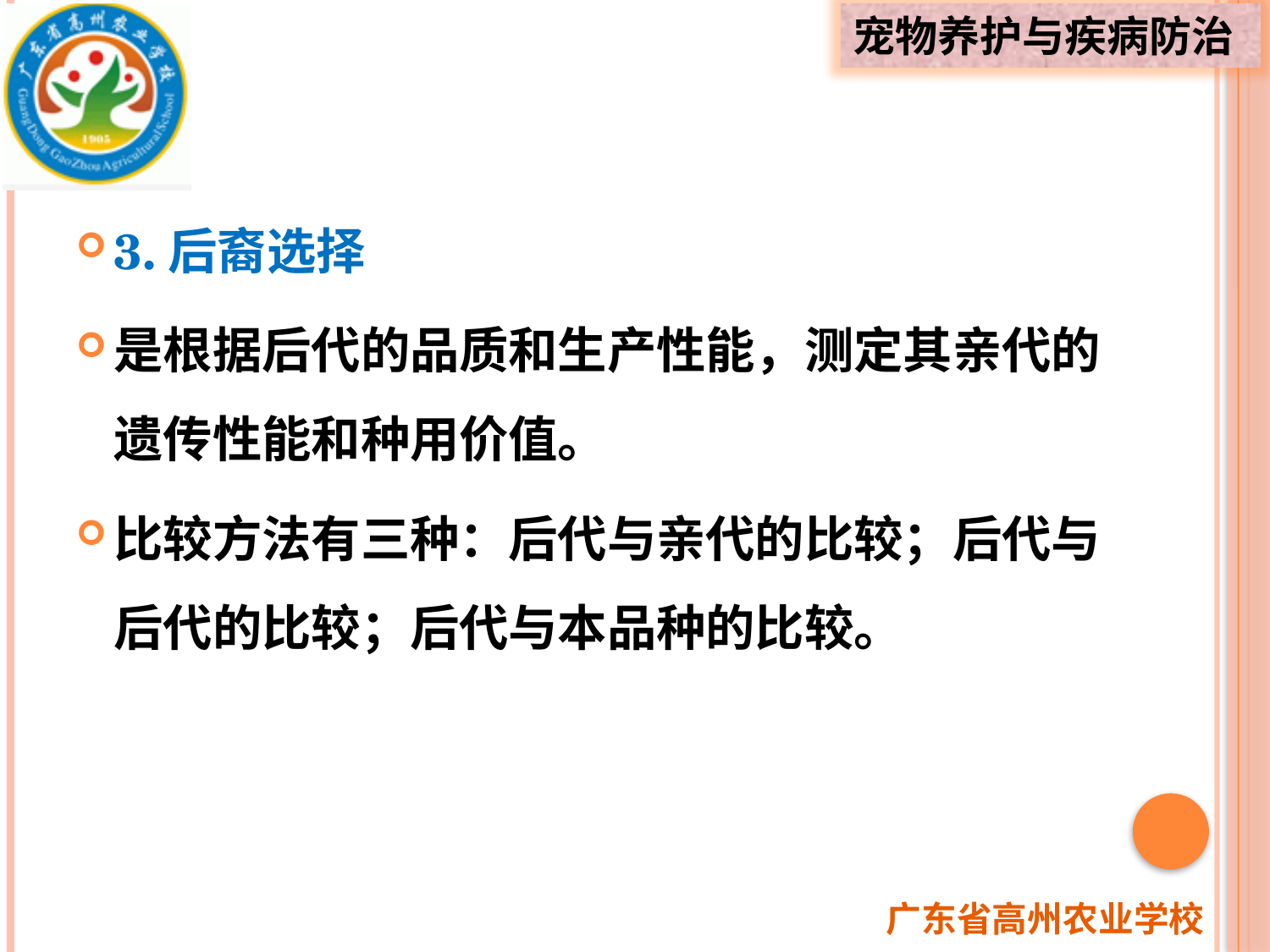

3.后裔选择
是根据后代的品质和生产性能，测定其亲代的遗传性能和种用价值。
比较方法有三种：后代与亲代的比较；后代与后代的比较；后代与本品种的比较。